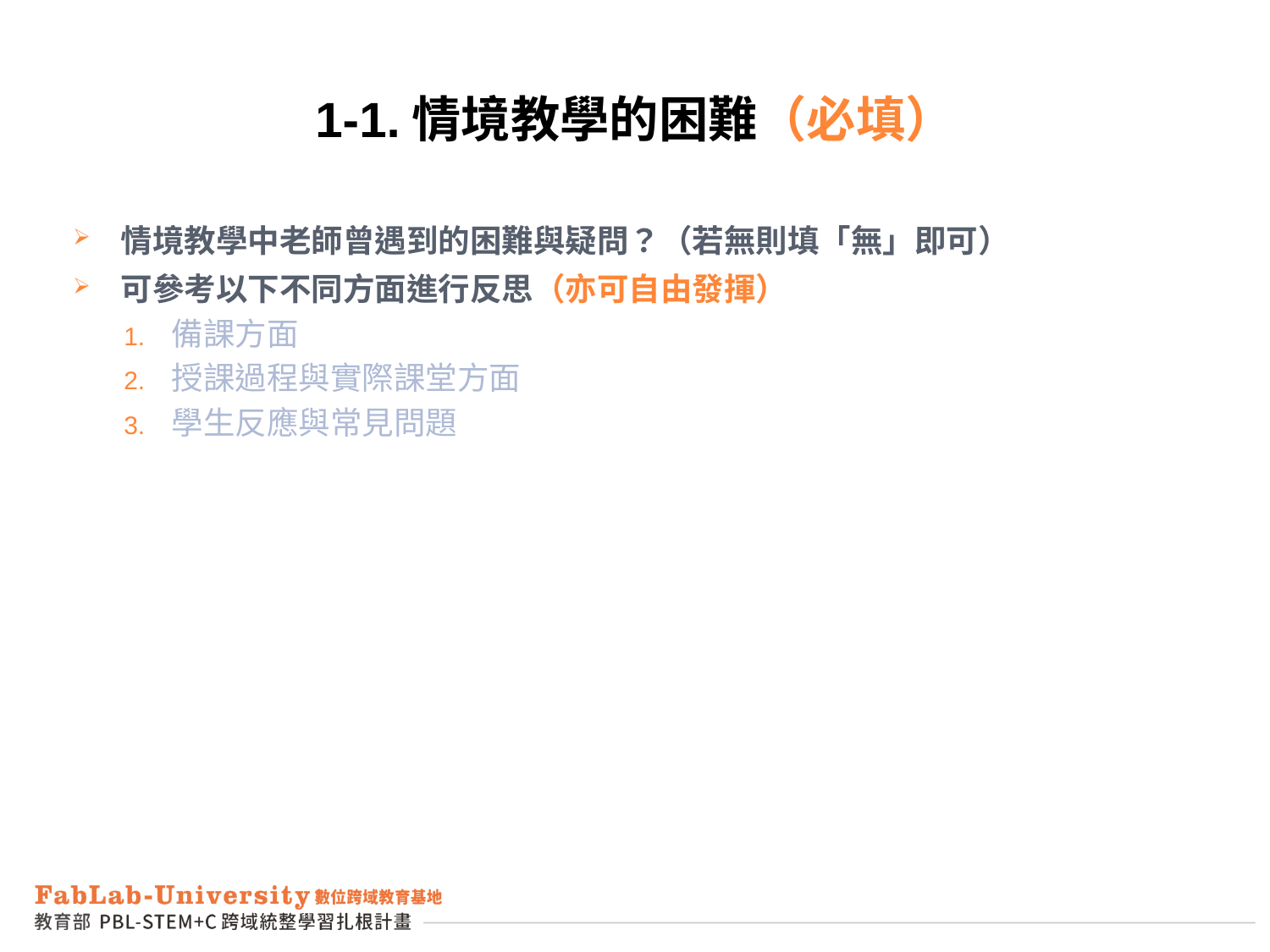

1-1.情境教學的困難（必填）
情境教學中老師曾遇到的困難與疑問？（若無則填「無」即可）
可參考以下不同方面進行反思（亦可自由發揮）
備課方面
授課過程與實際課堂方面
學生反應與常見問題